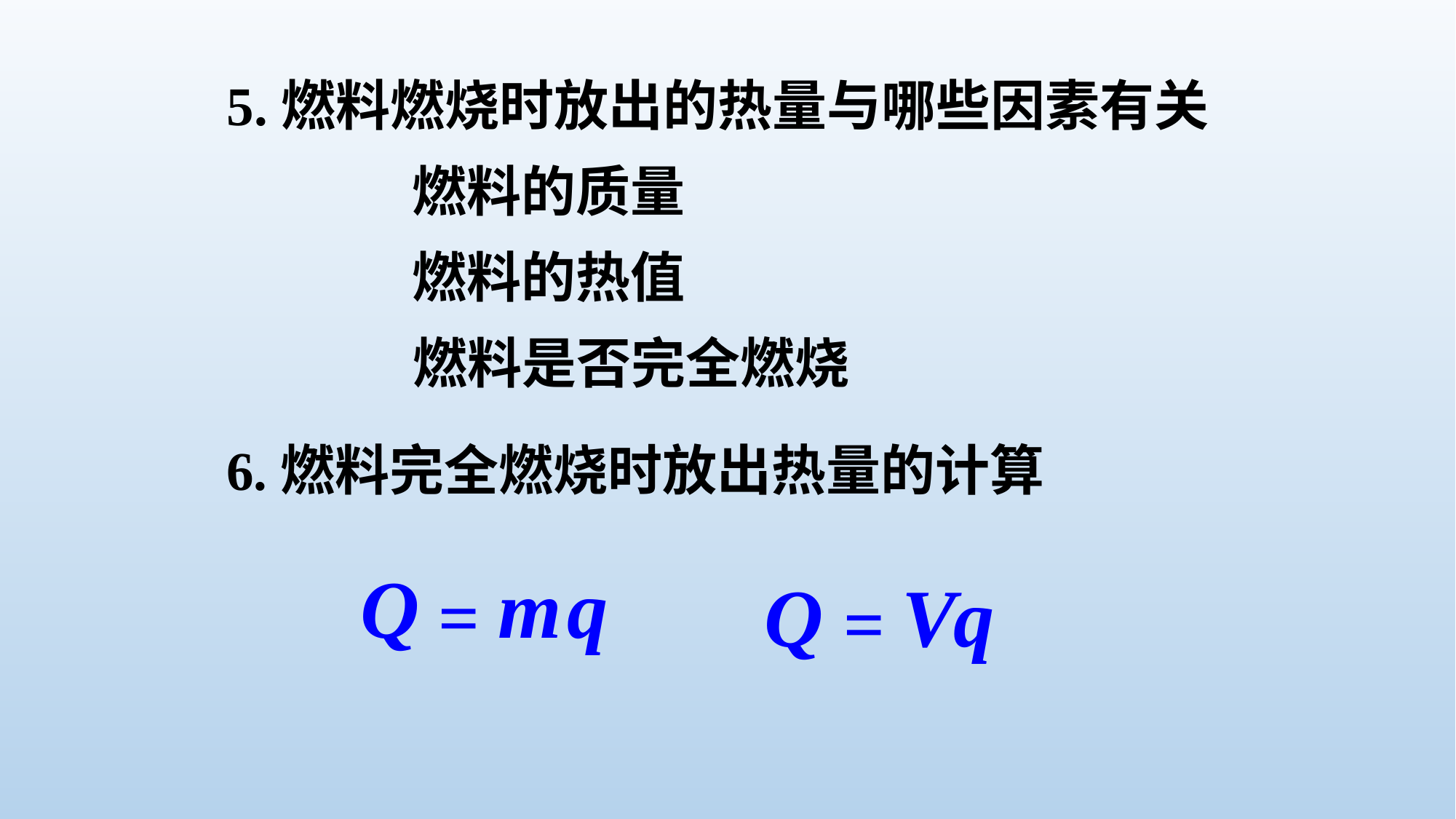

5.燃料燃烧时放出的热量与哪些因素有关
燃料的质量
燃料的热值
燃料是否完全燃烧
6.燃料完全燃烧时放出热量的计算
Q
m
q
=
Q
V
q
=